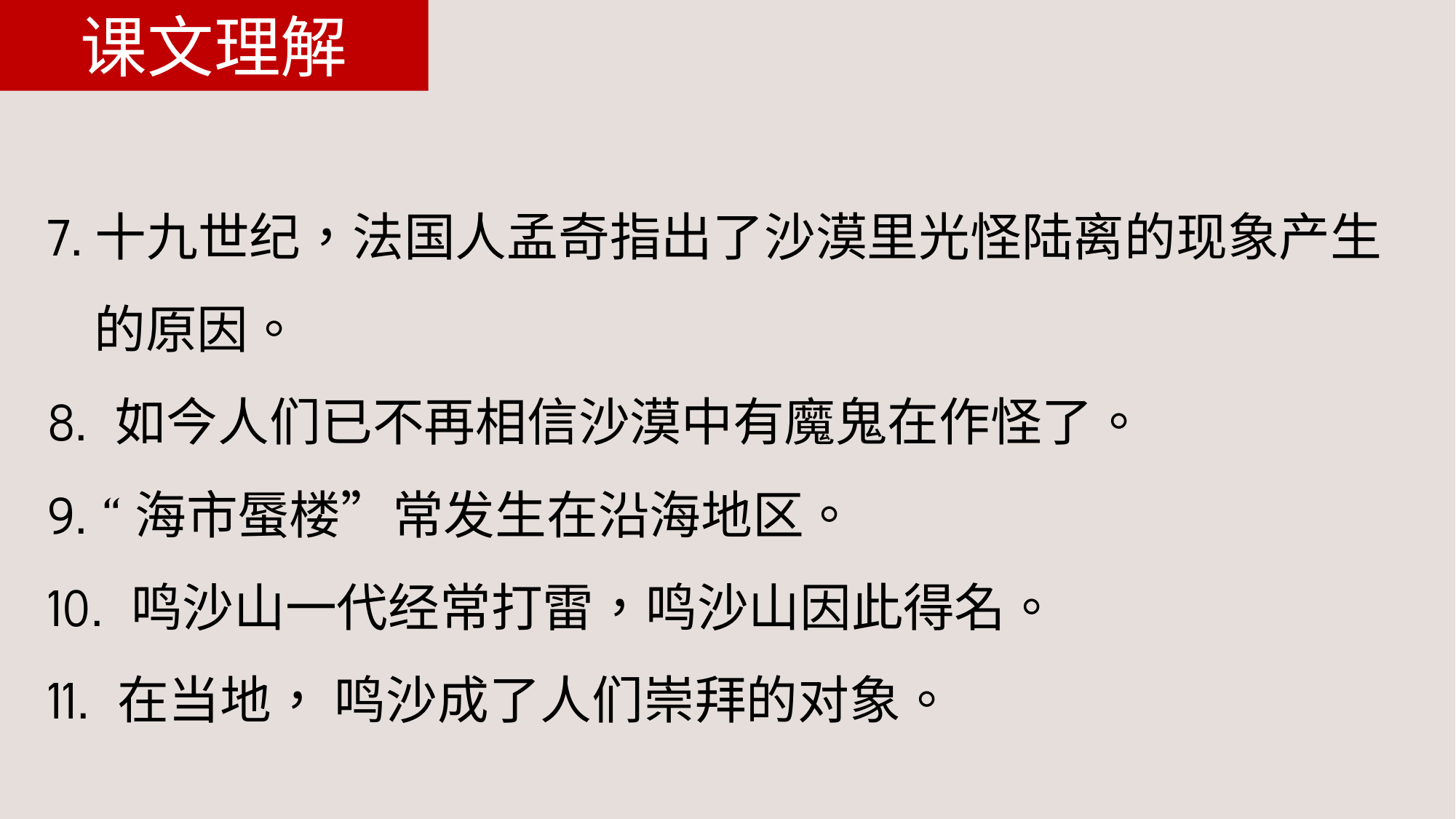

课文理解
7.十九世纪，法国人孟奇指出了沙漠里光怪陆离的现象产生
   的原因。
8. 如今人们已不再相信沙漠中有魔鬼在作怪了。
9. “海市蜃楼”常发生在沿海地区。
10. 鸣沙山一代经常打雷，鸣沙山因此得名。
11. 在当地， 鸣沙成了人们崇拜的对象。